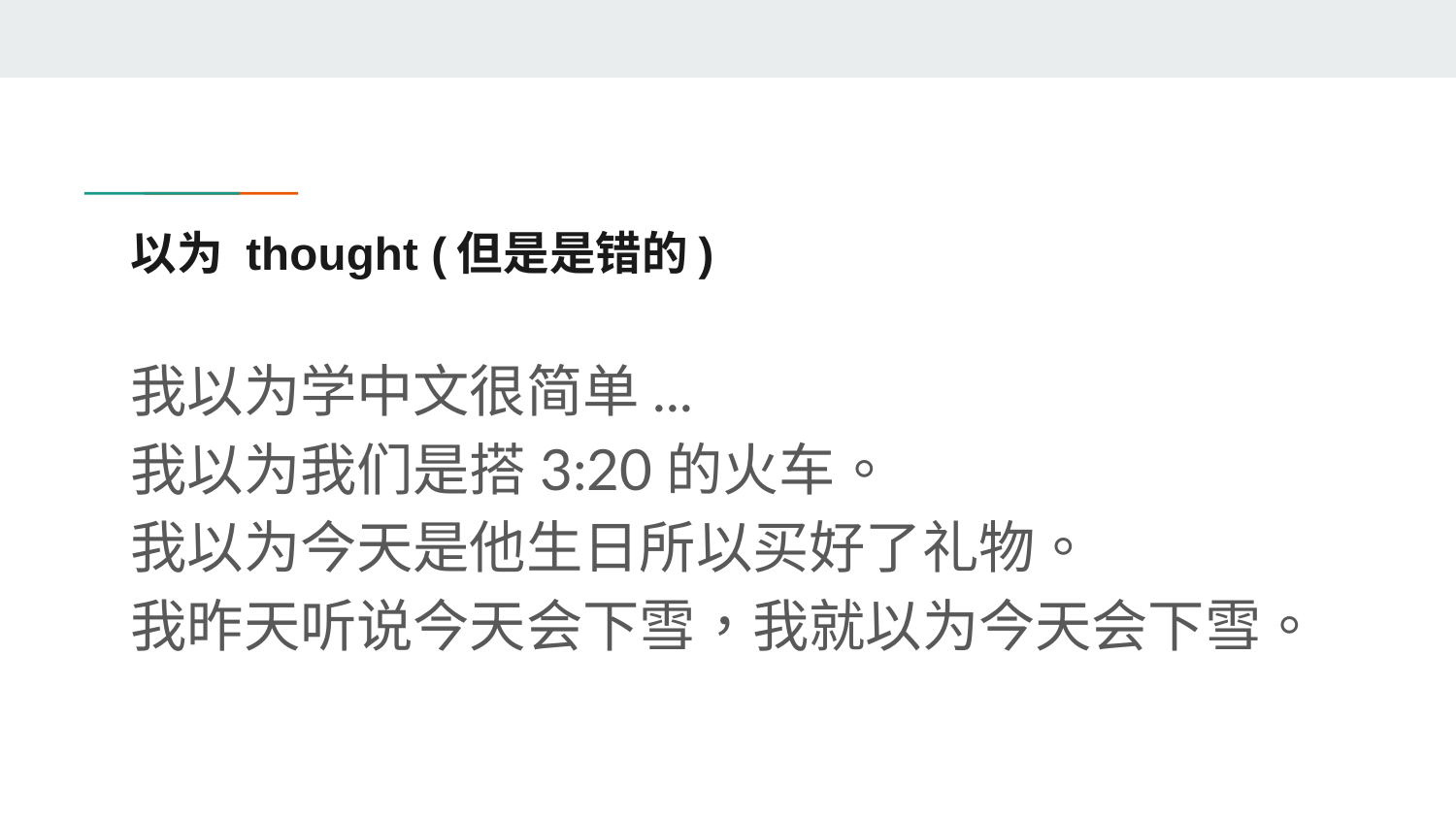

# 以为 thought (但是是错的)

我以为学中文很简单...
我以为我们是搭3:20的火车。
我以为今天是他生日所以买好了礼物。
我昨天听说今天会下雪，我就以为今天会下雪。